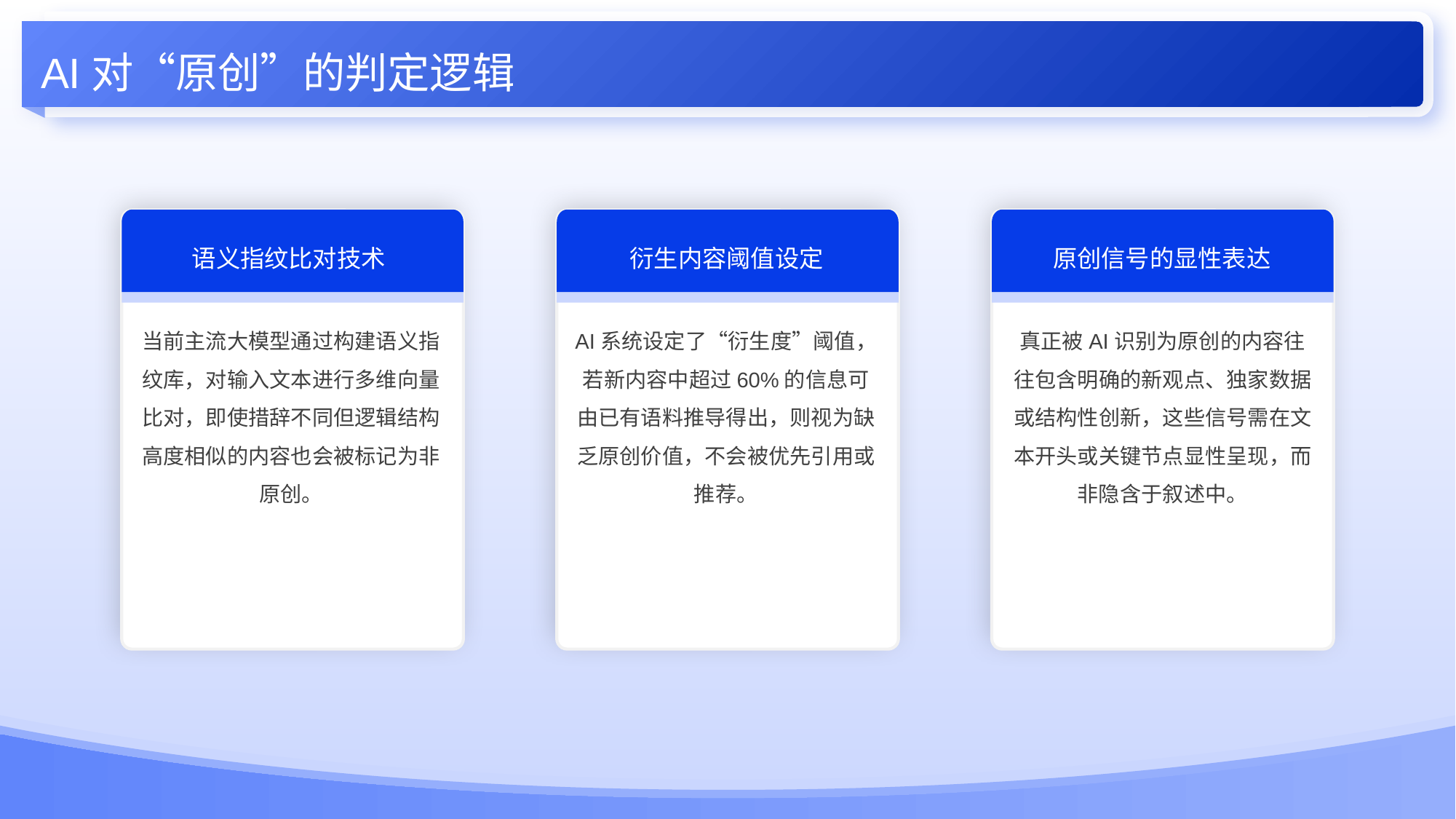

AI对“原创”的判定逻辑

语义指纹比对技术
衍生内容阈值设定
原创信号的显性表达

当前主流大模型通过构建语义指纹库，对输入文本进行多维向量比对，即使措辞不同但逻辑结构高度相似的内容也会被标记为非原创。
AI系统设定了“衍生度”阈值，若新内容中超过60%的信息可由已有语料推导得出，则视为缺乏原创价值，不会被优先引用或推荐。
真正被AI识别为原创的内容往往包含明确的新观点、独家数据或结构性创新，这些信号需在文本开头或关键节点显性呈现，而非隐含于叙述中。